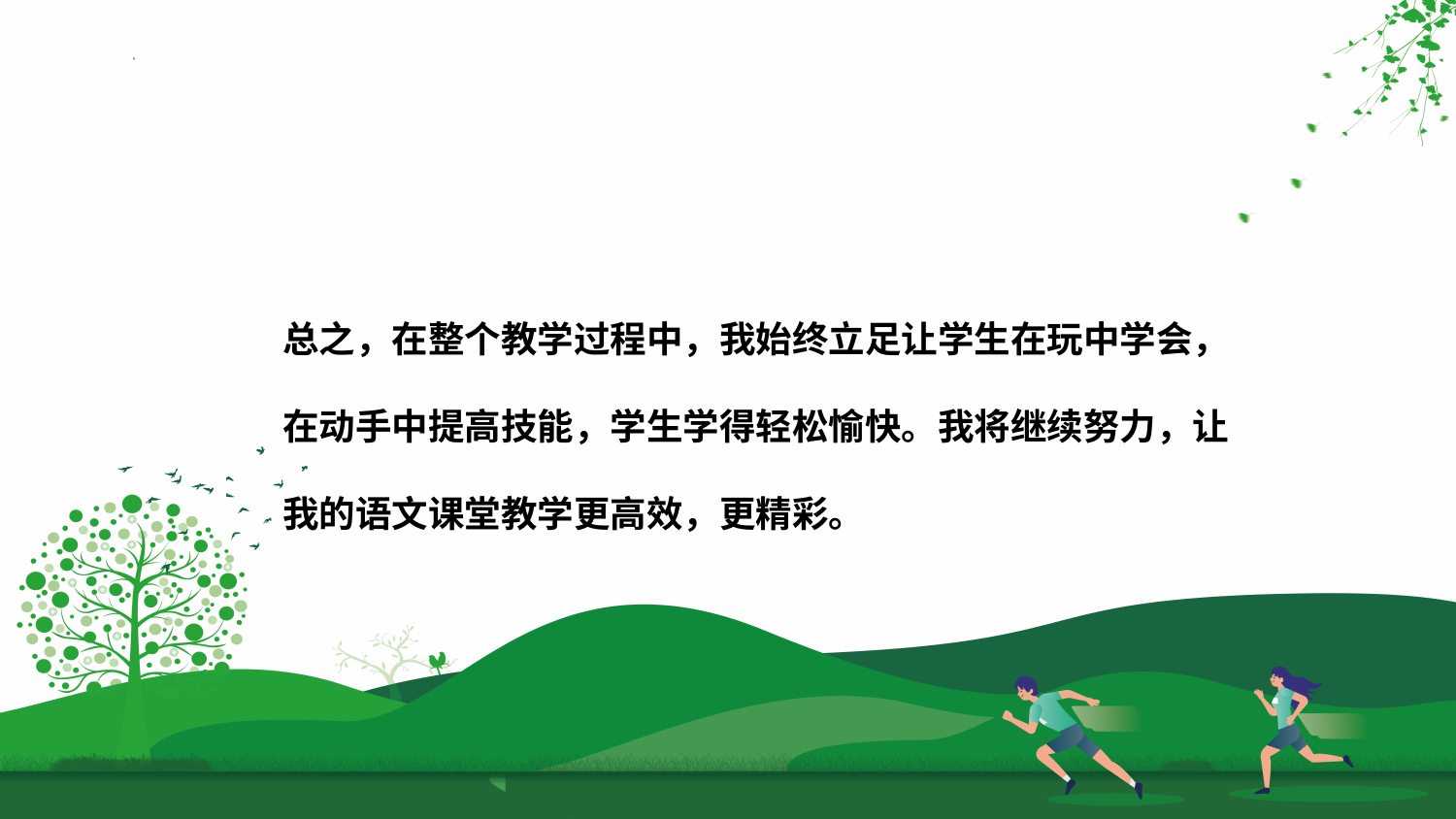

总之，在整个教学过程中，我始终立足让学生在玩中学会，

在动手中提高技能，学生学得轻松愉快。我将继续努力，让

我的语文课堂教学更高效，更精彩。